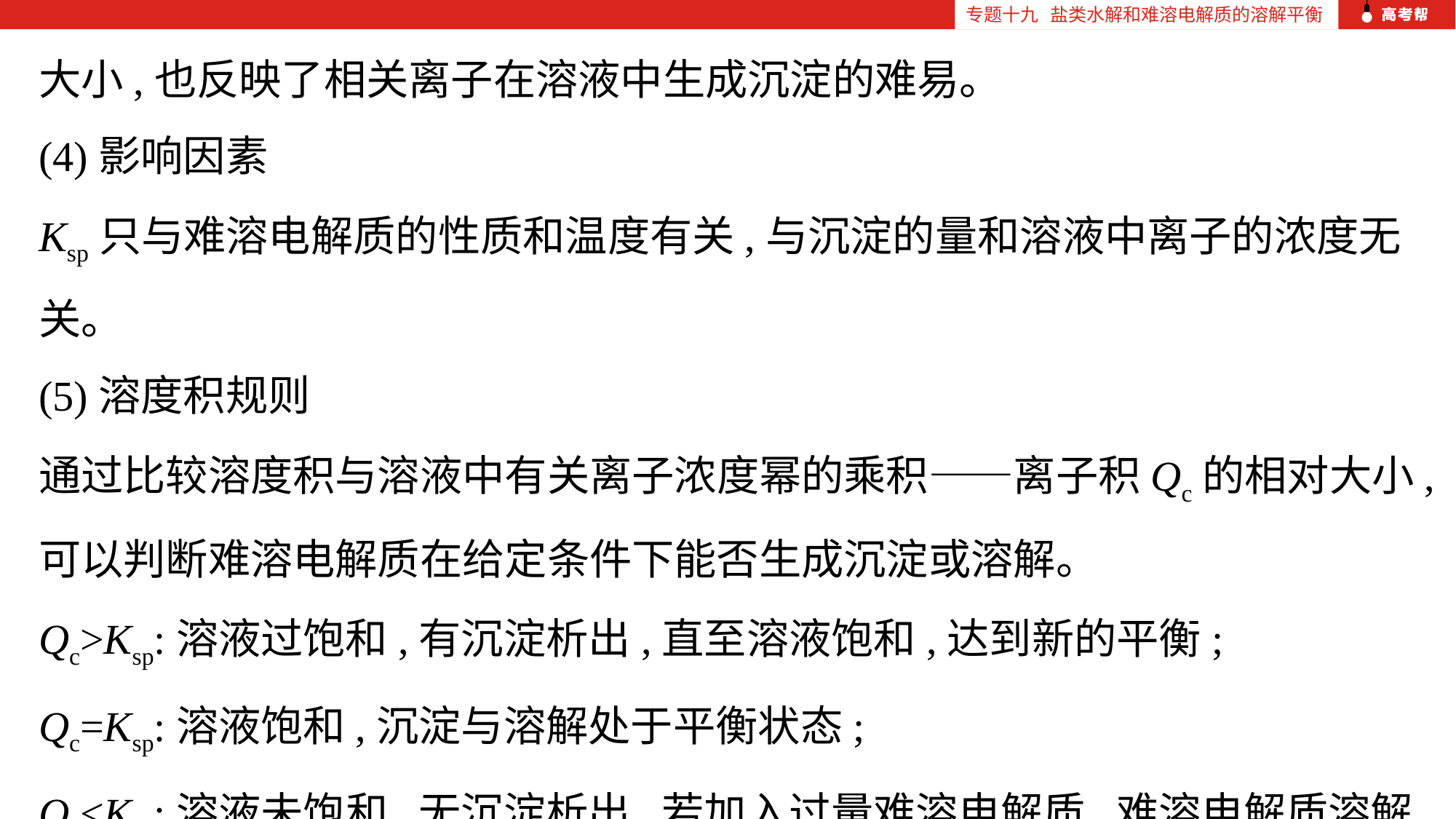

专题十九   盐类水解和难溶电解质的溶解平衡
大小,也反映了相关离子在溶液中生成沉淀的难易。
(4)影响因素
Ksp只与难溶电解质的性质和温度有关,与沉淀的量和溶液中离子的浓度无关。
(5)溶度积规则
通过比较溶度积与溶液中有关离子浓度幂的乘积——离子积Qc的相对大小,可以判断难溶电解质在给定条件下能否生成沉淀或溶解。
Qc>Ksp:溶液过饱和,有沉淀析出,直至溶液饱和,达到新的平衡;
Qc=Ksp:溶液饱和,沉淀与溶解处于平衡状态;
Qc<Ksp:溶液未饱和,无沉淀析出,若加入过量难溶电解质,难溶电解质溶解直